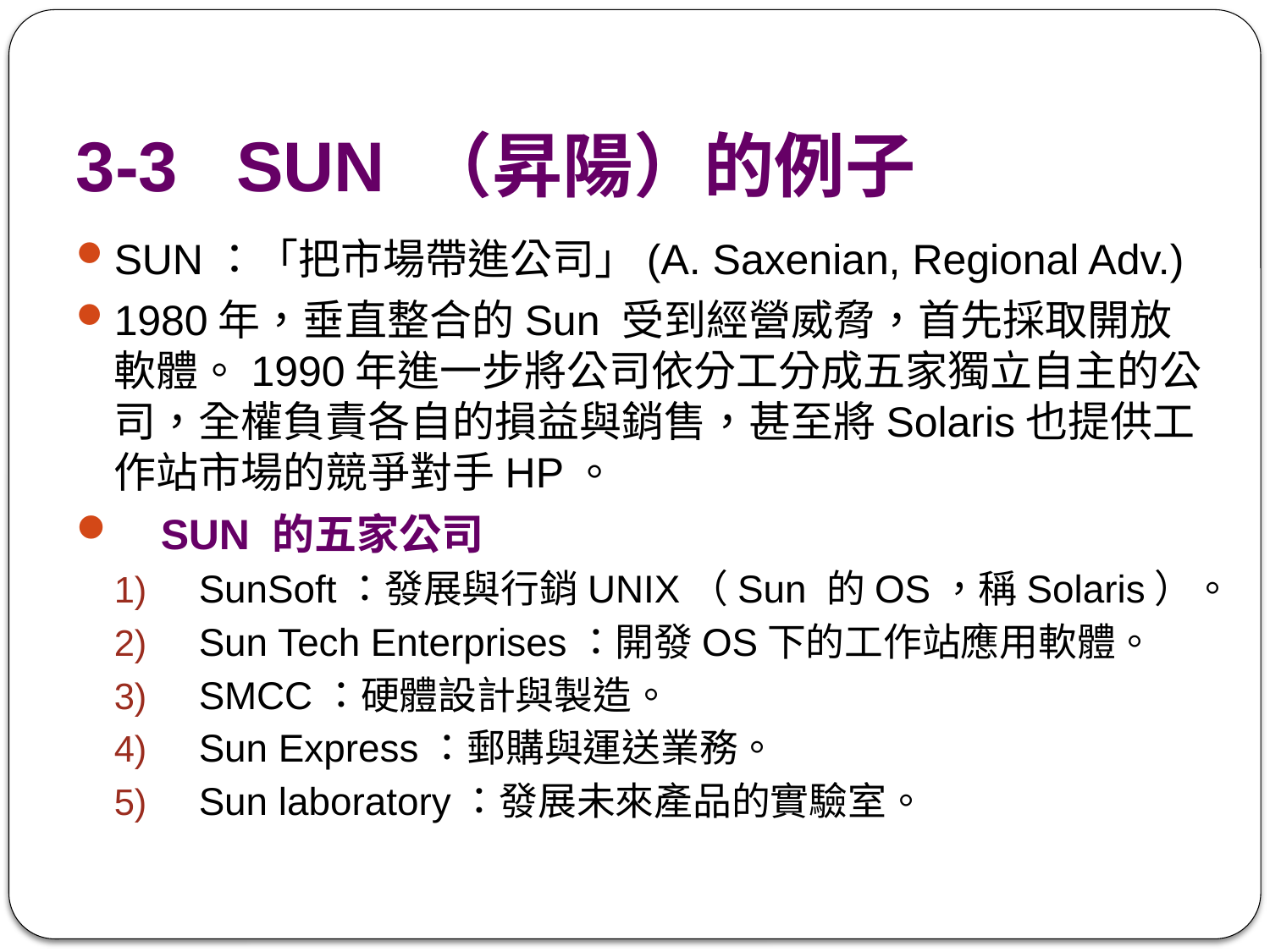

# 3-3   SUN （昇陽）的例子
SUN：「把市場帶進公司」(A. Saxenian, Regional Adv.)
1980年，垂直整合的Sun 受到經營威脅，首先採取開放軟體。1990年進一步將公司依分工分成五家獨立自主的公司，全權負責各自的損益與銷售，甚至將Solaris也提供工作站市場的競爭對手HP。
SUN 的五家公司
SunSoft：發展與行銷UNIX（Sun 的OS，稱Solaris）。
Sun Tech Enterprises：開發OS下的工作站應用軟體。
SMCC：硬體設計與製造。
Sun Express：郵購與運送業務。
Sun laboratory：發展未來產品的實驗室。

24